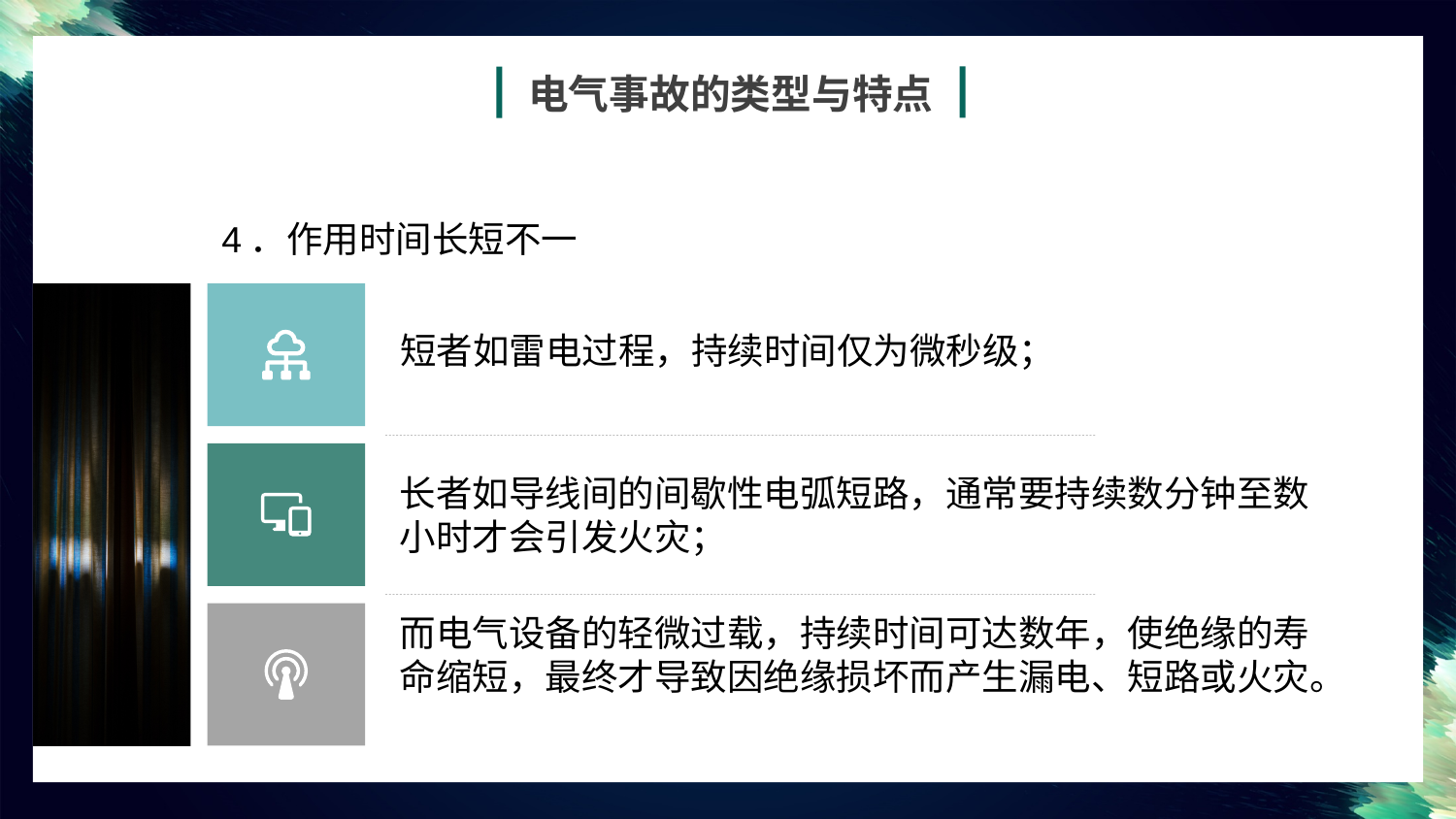

电气事故的类型与特点

4．作用时间长短不一

短者如雷电过程，持续时间仅为微秒级；
长者如导线间的间歇性电弧短路，通常要持续数分钟至数小时才会引发火灾；
而电气设备的轻微过载，持续时间可达数年，使绝缘的寿命缩短，最终才导致因绝缘损坏而产生漏电、短路或火灾。